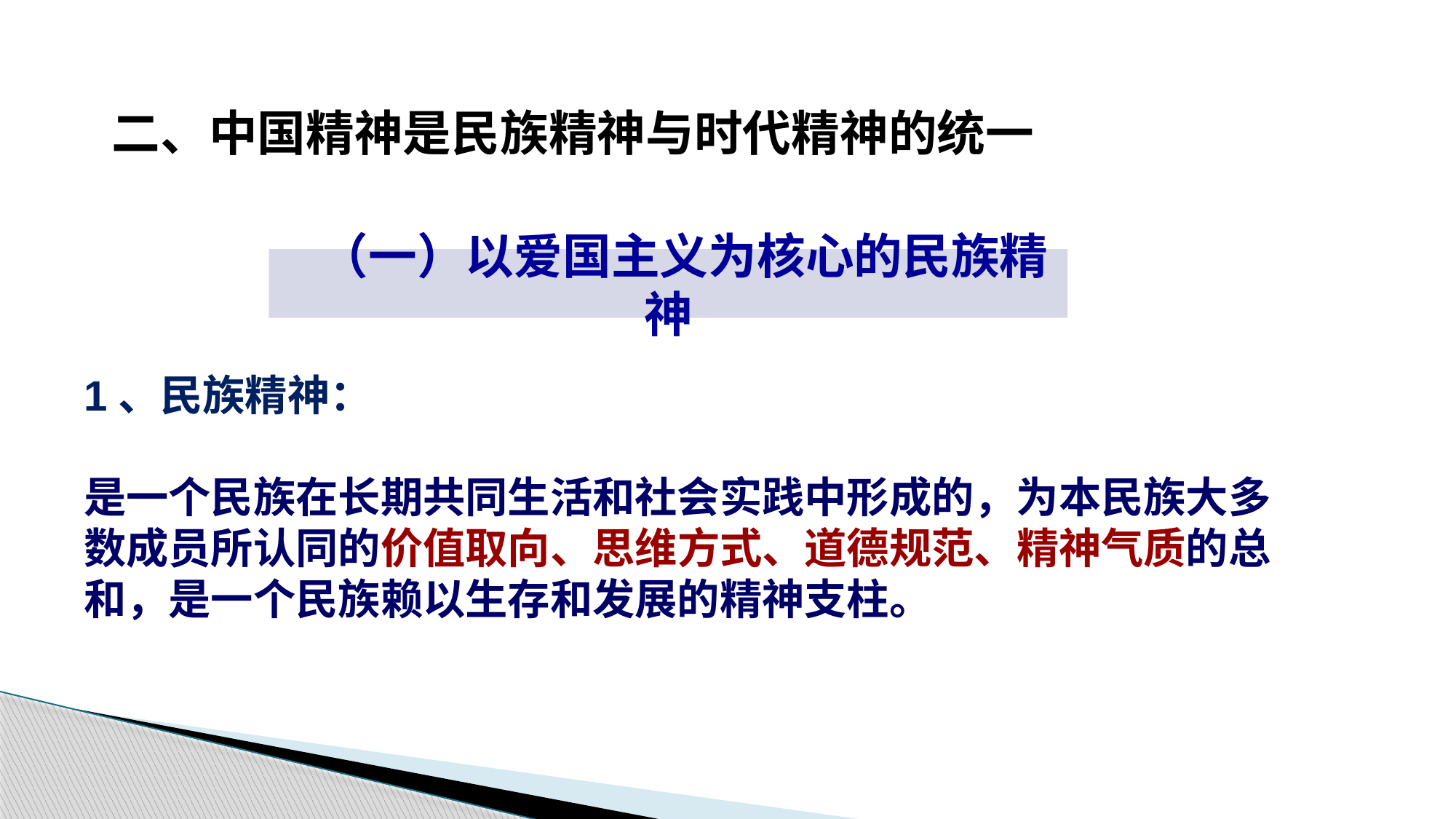

二、中国精神是民族精神与时代精神的统一
（一）以爱国主义为核心的民族精神
1、民族精神：

是一个民族在长期共同生活和社会实践中形成的，为本民族大多数成员所认同的价值取向、思维方式、道德规范、精神气质的总和，是一个民族赖以生存和发展的精神支柱。